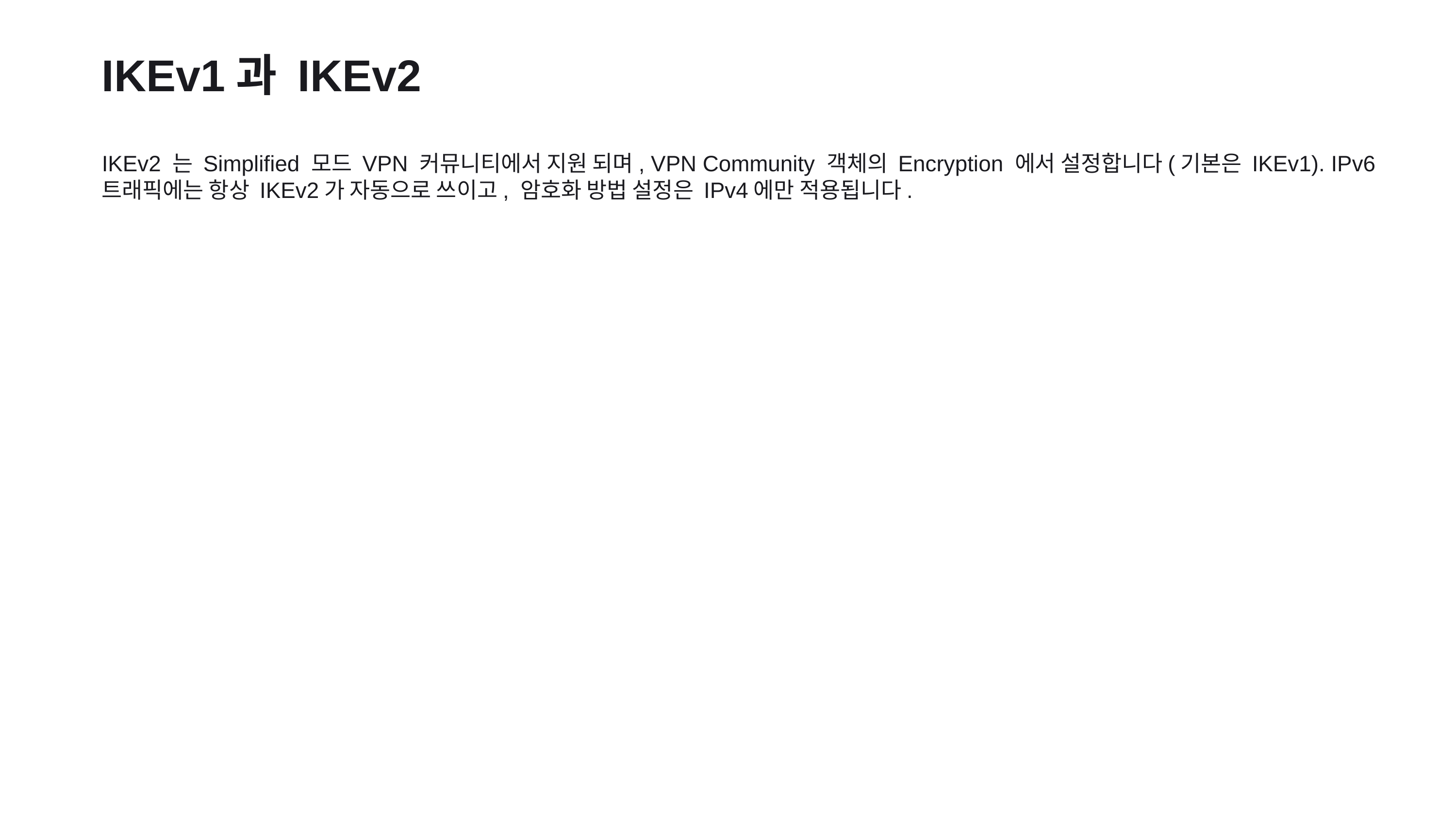

IKEv1과 IKEv2
IKEv2 는 Simplified 모드 VPN 커뮤니티에서 지원 되며, VPN Community 객체의 Encryption 에서 설정합니다(기본은 IKEv1). IPv6 트래픽에는 항상 IKEv2가 자동으로 쓰이고, 암호화 방법 설정은 IPv4에만 적용됩니다.